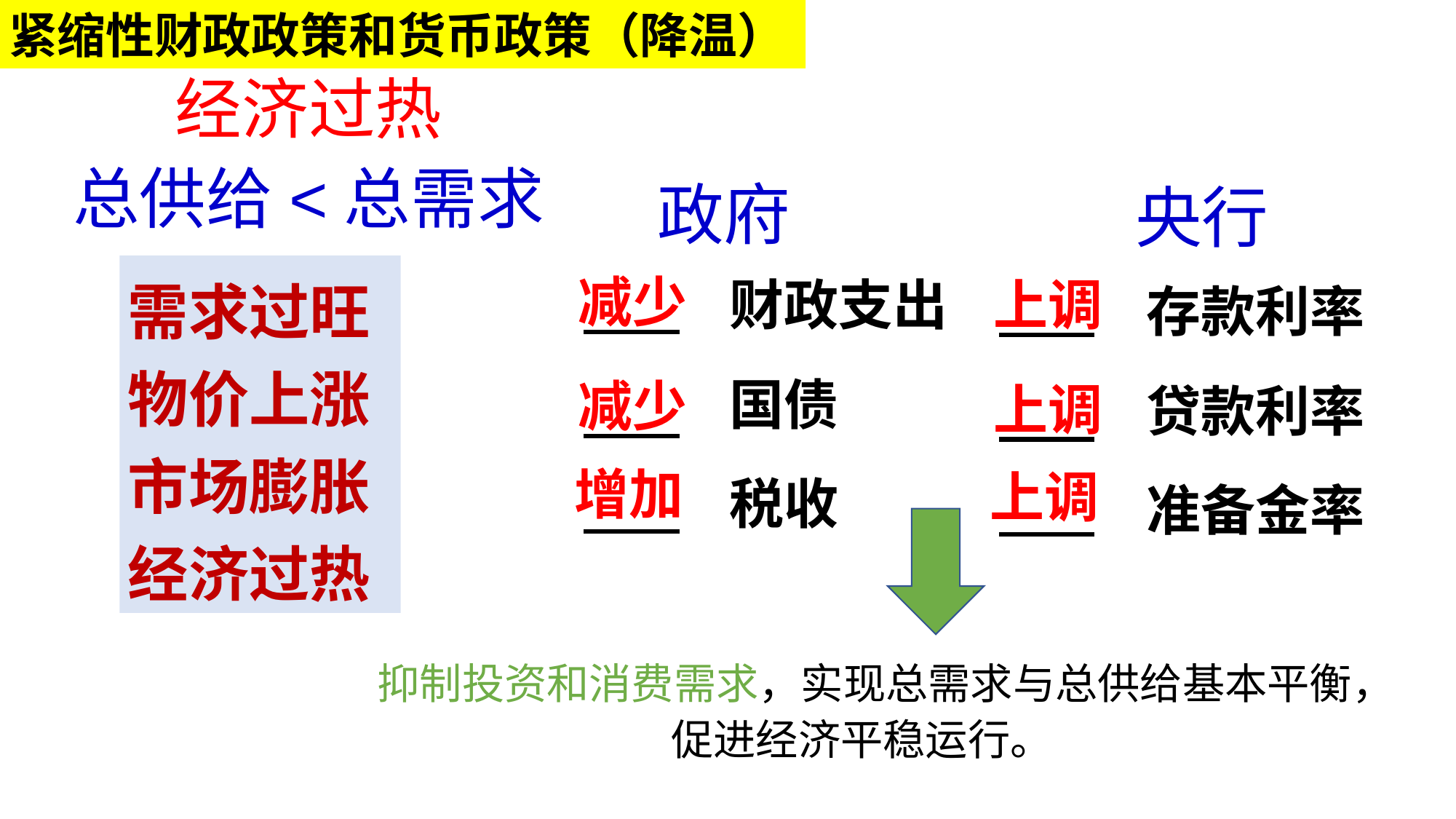

紧缩性财政政策和货币政策（降温）
经济过热
总供给<总需求
政府
央行
需求过旺
物价上涨
市场膨胀
经济过热
财政支出
国债
税收
减少
上调
存款利率
贷款利率
准备金率
减少
上调
增加
上调

    抑制投资和消费需求，实现总需求与总供给基本平衡，促进经济平稳运行。